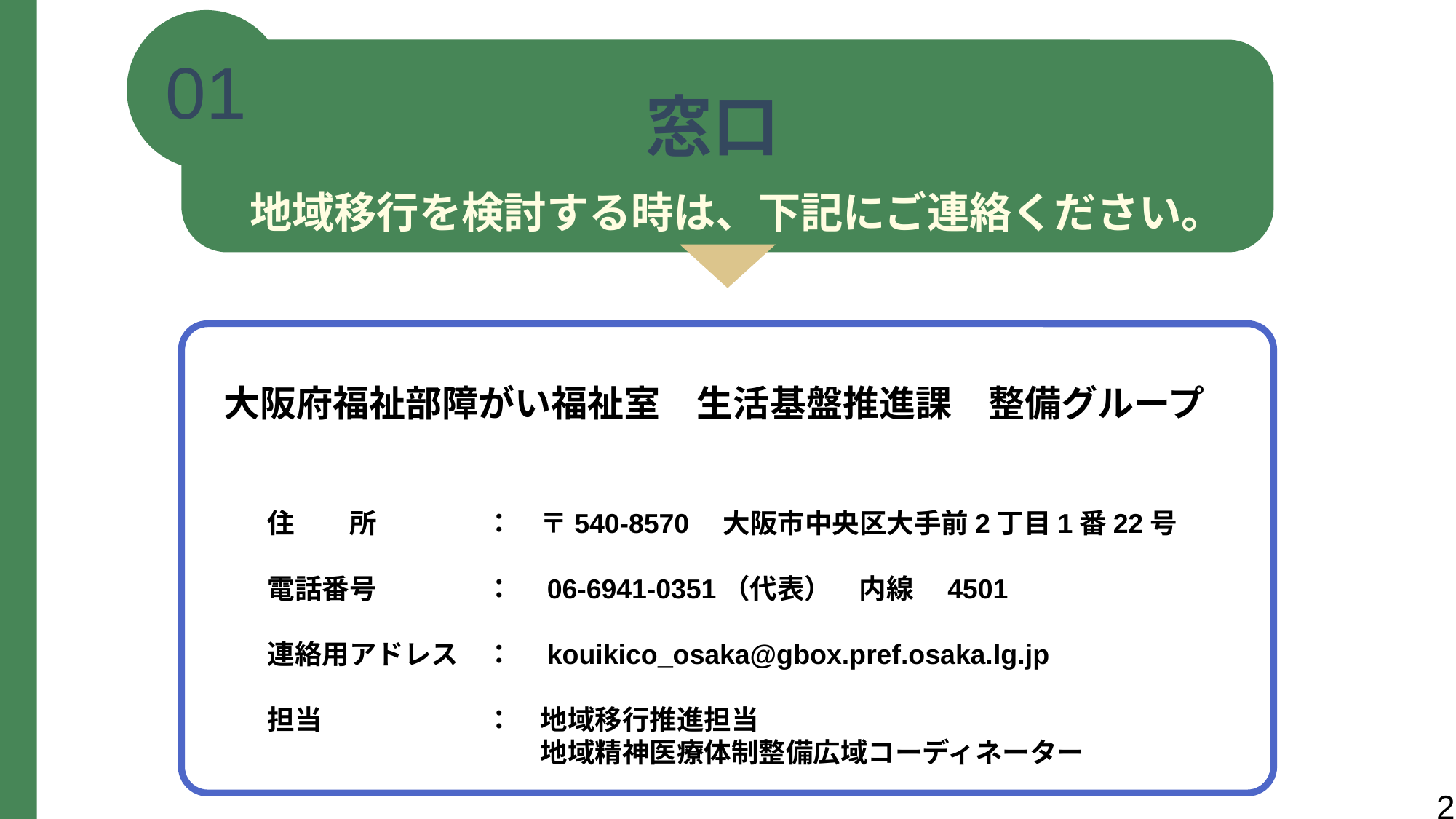

01

窓口
地域移行を検討する時は、下記にご連絡ください。

大阪府福祉部障がい福祉室　生活基盤推進課　整備グループ
　　
　　住　　所　　　　：　〒540-8570　大阪市中央区大手前2丁目1番22号
　　電話番号　　　　：　06-6941-0351（代表）　内線　4501

　　連絡用アドレス　：　kouikico_osaka@gbox.pref.osaka.lg.jp

　　担当　　　　　　：　地域移行推進担当
　　　　　　　　　　　　地域精神医療体制整備広域コーディネーター